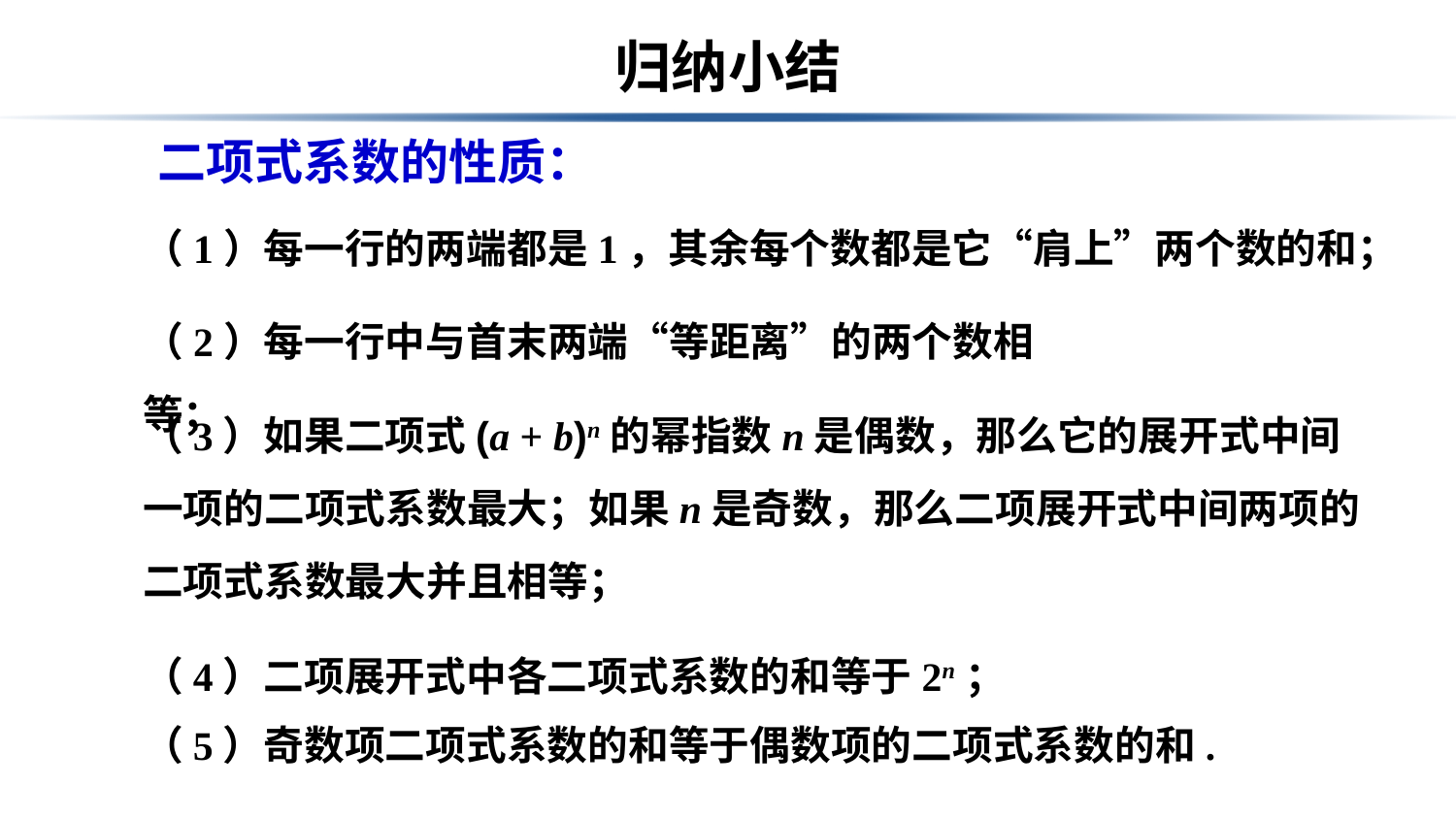

归纳小结
二项式系数的性质：
（1）每一行的两端都是1，其余每个数都是它“肩上”两个数的和；
（2）每一行中与首末两端“等距离”的两个数相等；
（3）如果二项式(a + b)n的幂指数n是偶数，那么它的展开式中间一项的二项式系数最大；如果n是奇数，那么二项展开式中间两项的二项式系数最大并且相等；
（4）二项展开式中各二项式系数的和等于2n；
（5）奇数项二项式系数的和等于偶数项的二项式系数的和.